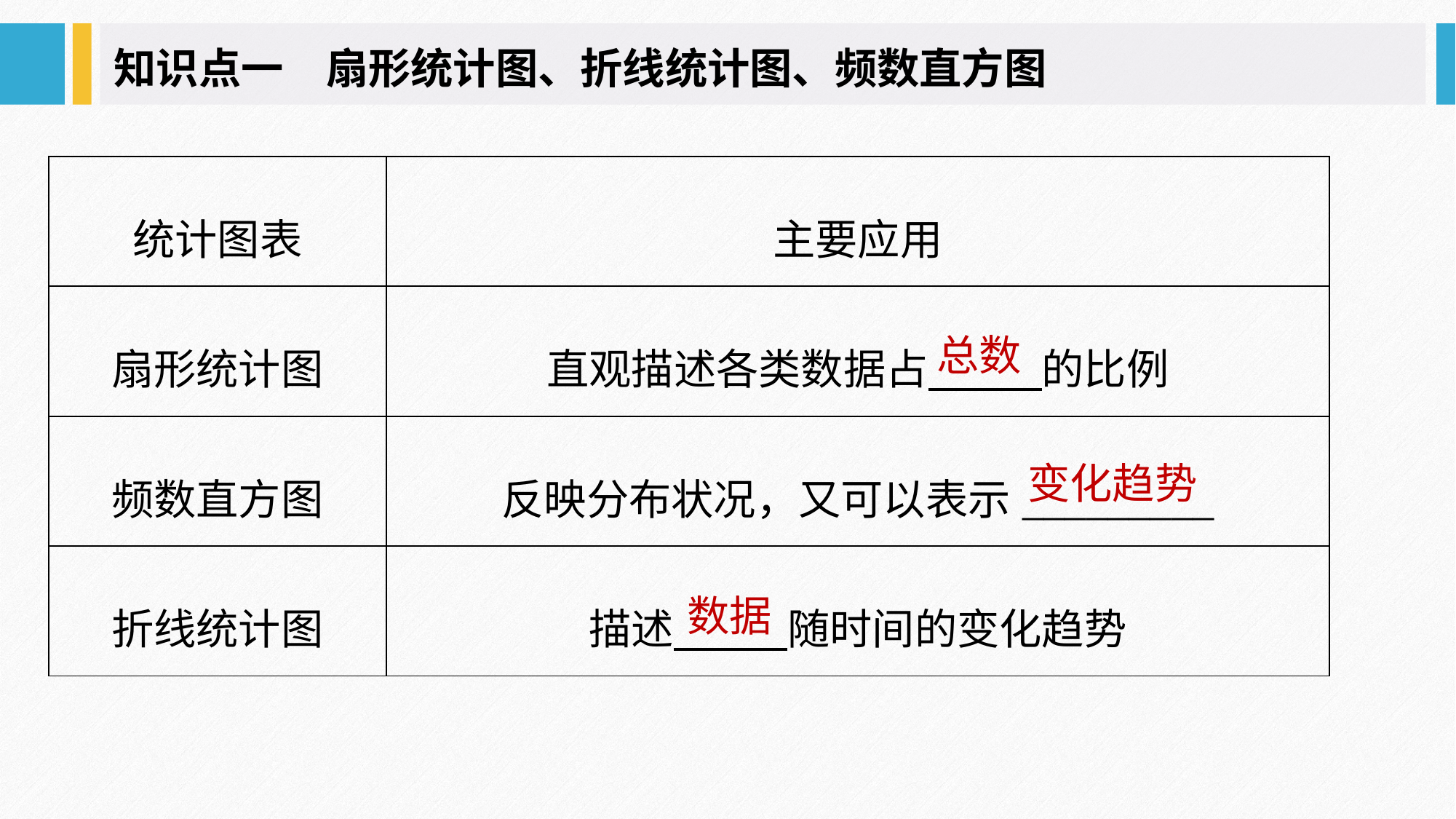

知识点一　扇形统计图、折线统计图、频数直方图
| 统计图表 | 主要应用 |
| --- | --- |
| 扇形统计图 | 直观描述各类数据占 的比例 |
| 频数直方图 | 反映分布状况，又可以表示\_\_\_\_\_\_\_\_\_ |
| 折线统计图 | 描述 随时间的变化趋势 |
总数
变化趋势
数据